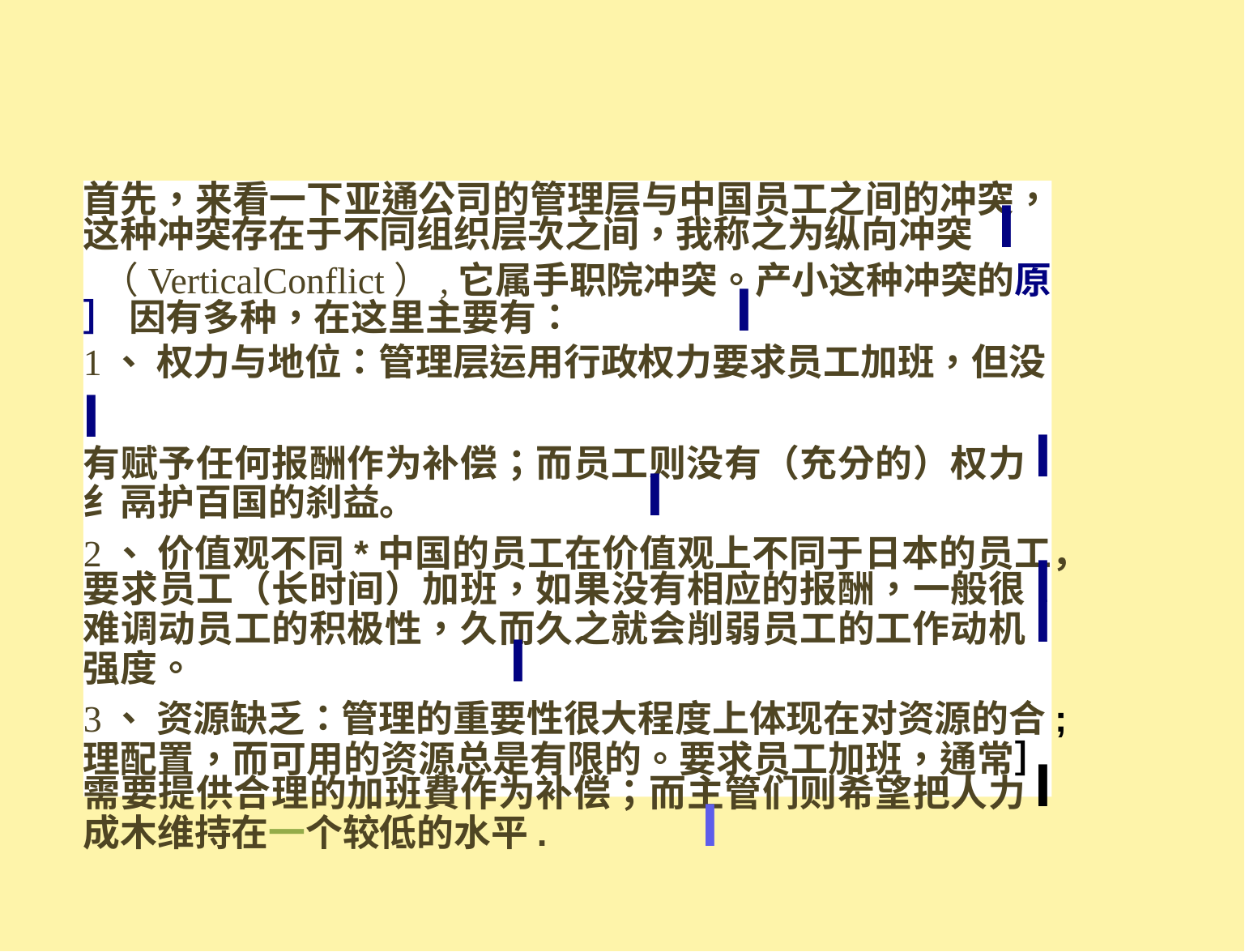

首先，来看一下亚通公司的管理层与中国员工之间的冲突， 这种冲突存在于不同组织层次之间，我称之为纵向冲突  I
（VerticalConflict）,它属手职院冲突。产小这种冲突的原］ 因有多种，在这里主要有：                  I
1、 权力与地位：管理层运用行政权力要求员工加班，但没I
有赋予任何报酬作为补偿；而员工则没有（充分的）权力I 纟鬲护百国的刹益。                          I
2、 价值观不同*中国的员工在价值观上不同于日本的员工，
要求员工（长时间）加班，如果没有相应的报酬，一般很I 难调动员工的积极性，久而久之就会削弱员工的工作动机I 强度。                                    I
3、 资源缺乏：管理的重要性很大程度上体现在对资源的合;
理配置，而可用的资源总是有限的。要求员工加班，通常］ 需要提供合理的加班費作为补偿；而主管们则希望把人力I 成木维持在一个较低的水平.               I